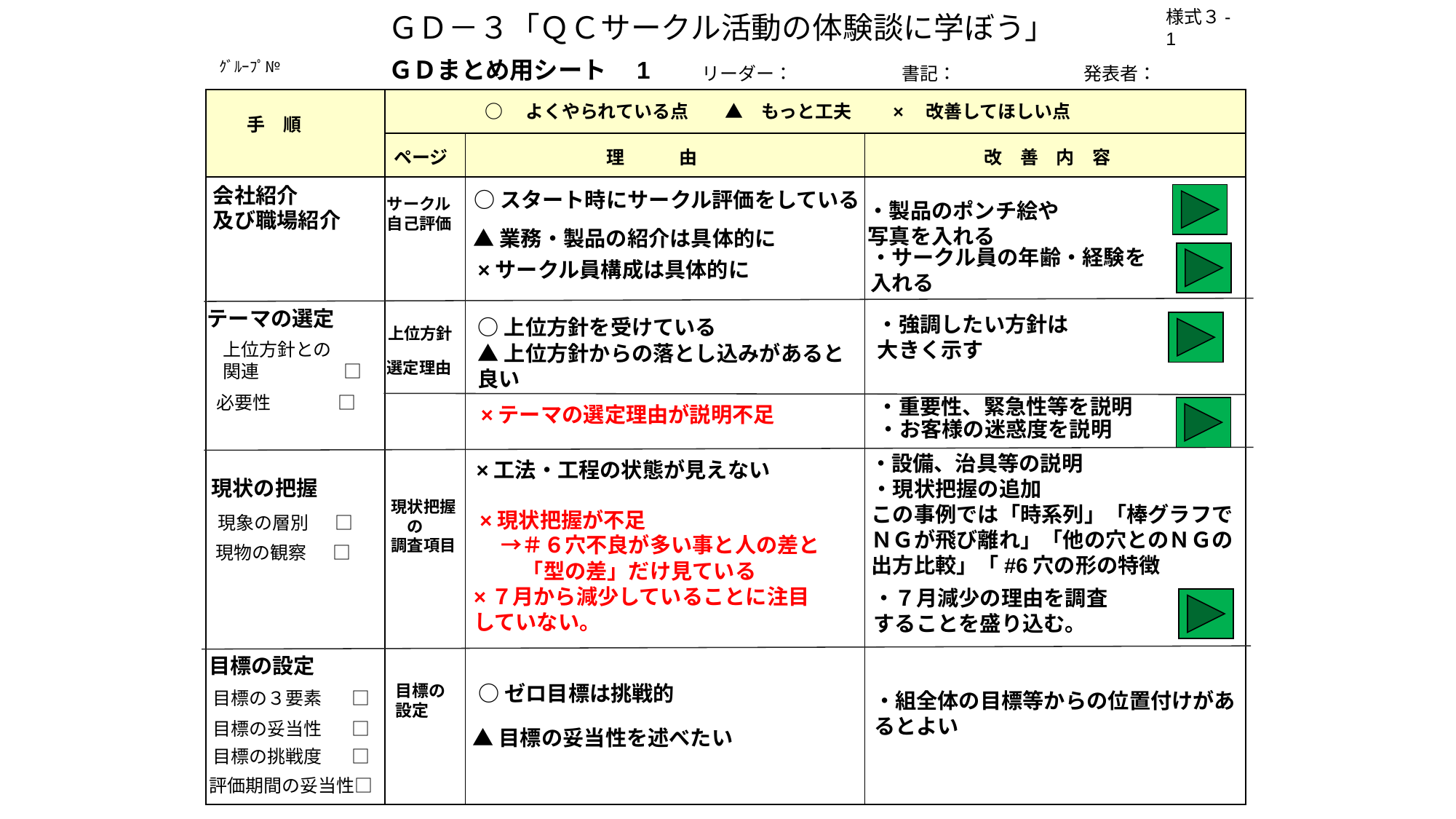

様式３-1
ＧＤ－３「ＱＣサークル活動の体験談に学ぼう」
ＧＤまとめ用シート　1
ｸﾞﾙｰﾌﾟ№
リーダー：　　　　　　書記：　　　　　　　発表者：
|  |  |  |  |
| --- | --- | --- | --- |
|  |  |  |  |
|  |  |  |  |
○　よくやられている点　　▲　もっと工夫　　×　改善してほしい点

手　順
ページ
理　　　由
改　善　内　容
○スタート時にサークル評価をしている
会社紹介
及び職場紹介

サークル
自己評価
・製品のポンチ絵や
写真を入れる
▲業務・製品の紹介は具体的に
・サークル員の年齢・経験を
入れる

×サークル員構成は具体的に
テーマの選定
・強調したい方針は
大きく示す
○上位方針を受けている

上位方針
▲上位方針からの落とし込みがあると良い
上位方針との
関連　　　　   □
選定理由
・重要性、緊急性等を説明
必要性　　　   □
×テーマの選定理由が説明不足

・お客様の迷惑度を説明
・設備、治具等の説明
×工法・工程の状態が見えない
・現状把握の追加
この事例では「時系列」「棒グラフでＮＧが飛び離れ」「他の穴とのＮＧの出方比較」「#6穴の形の特徴
現状の把握
現状把握
　の
調査項目
×現状把握が不足
　→＃６穴不良が多い事と人の差と
　　「型の差」だけ見ている
現象の層別　  □
現物の観察  　□
×７月から減少していることに注目していない。
・７月減少の理由を調査することを盛り込む。

目標の設定
○ゼロ目標は挑戦的
目標の
設定
・組全体の目標等からの位置付けがあるとよい
目標の３要素　   □
目標の妥当性　   □
▲目標の妥当性を述べたい
目標の挑戦度　   □
評価期間の妥当性□